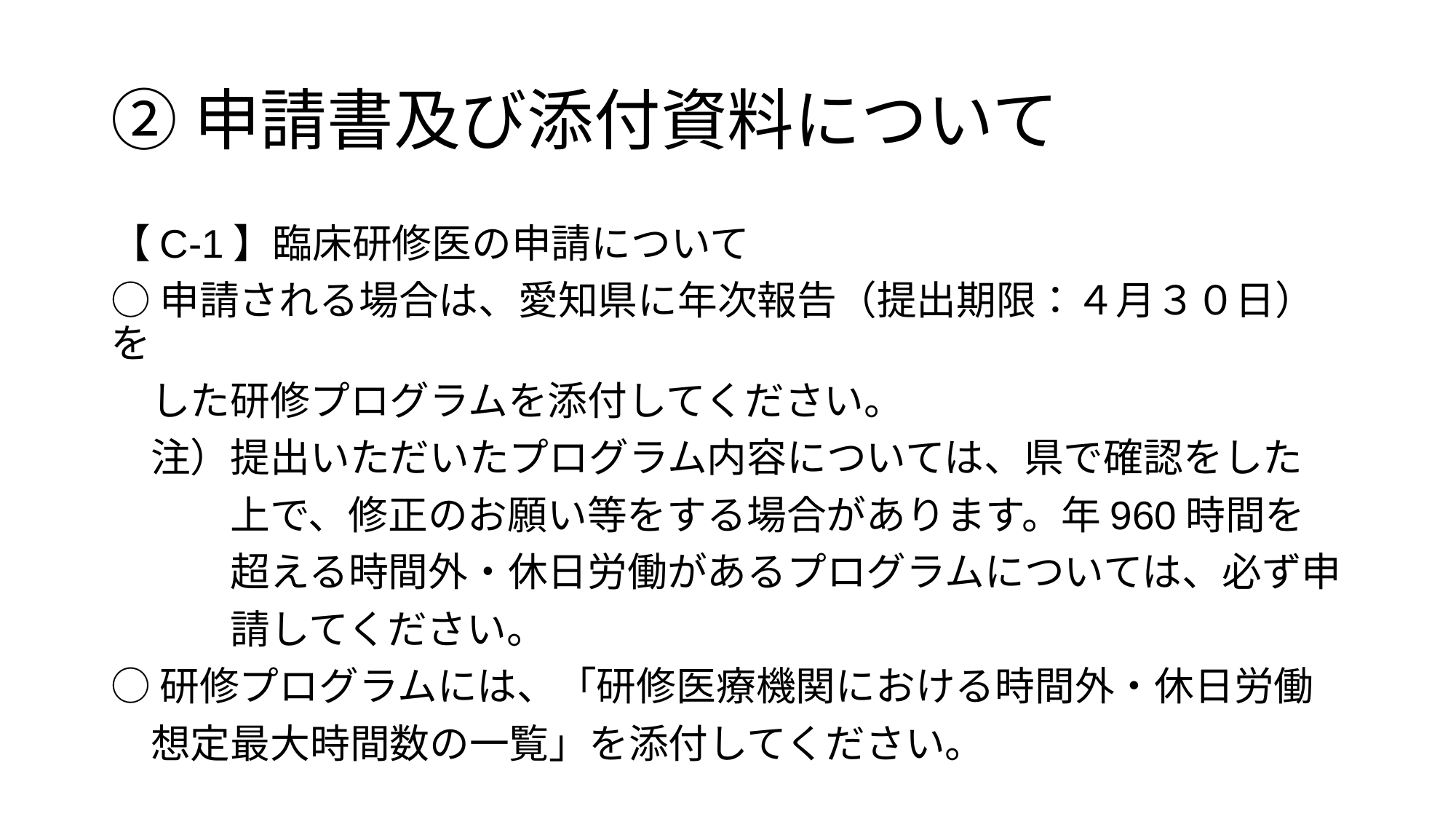

# ②申請書及び添付資料について
【C-1】臨床研修医の申請について
○申請される場合は、愛知県に年次報告（提出期限：４月３０日）を
　した研修プログラムを添付してください。
　注）提出いただいたプログラム内容については、県で確認をした
　　　上で、修正のお願い等をする場合があります。年960時間を
　　　超える時間外・休日労働があるプログラムについては、必ず申
　　　請してください。
○研修プログラムには、「研修医療機関における時間外・休日労働
　想定最大時間数の一覧」を添付してください。